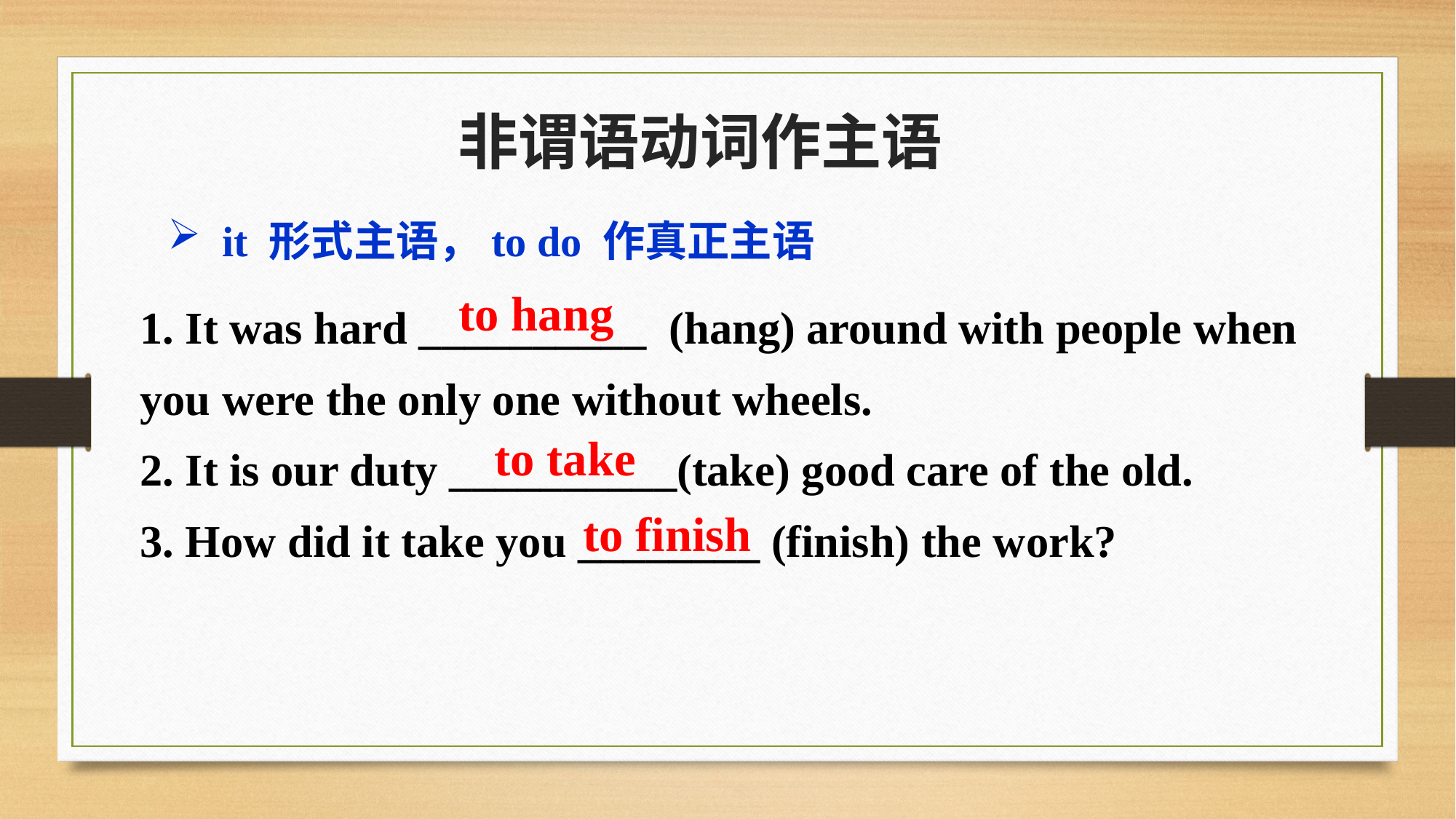

非谓语动词作主语
it 形式主语，to do 作真正主语
1. It was hard __________  (hang) around with people when you were the only one without wheels.
2. It is our duty __________(take) good care of the old.
3. How did it take you ________ (finish) the work?
to hang
to take
to finish